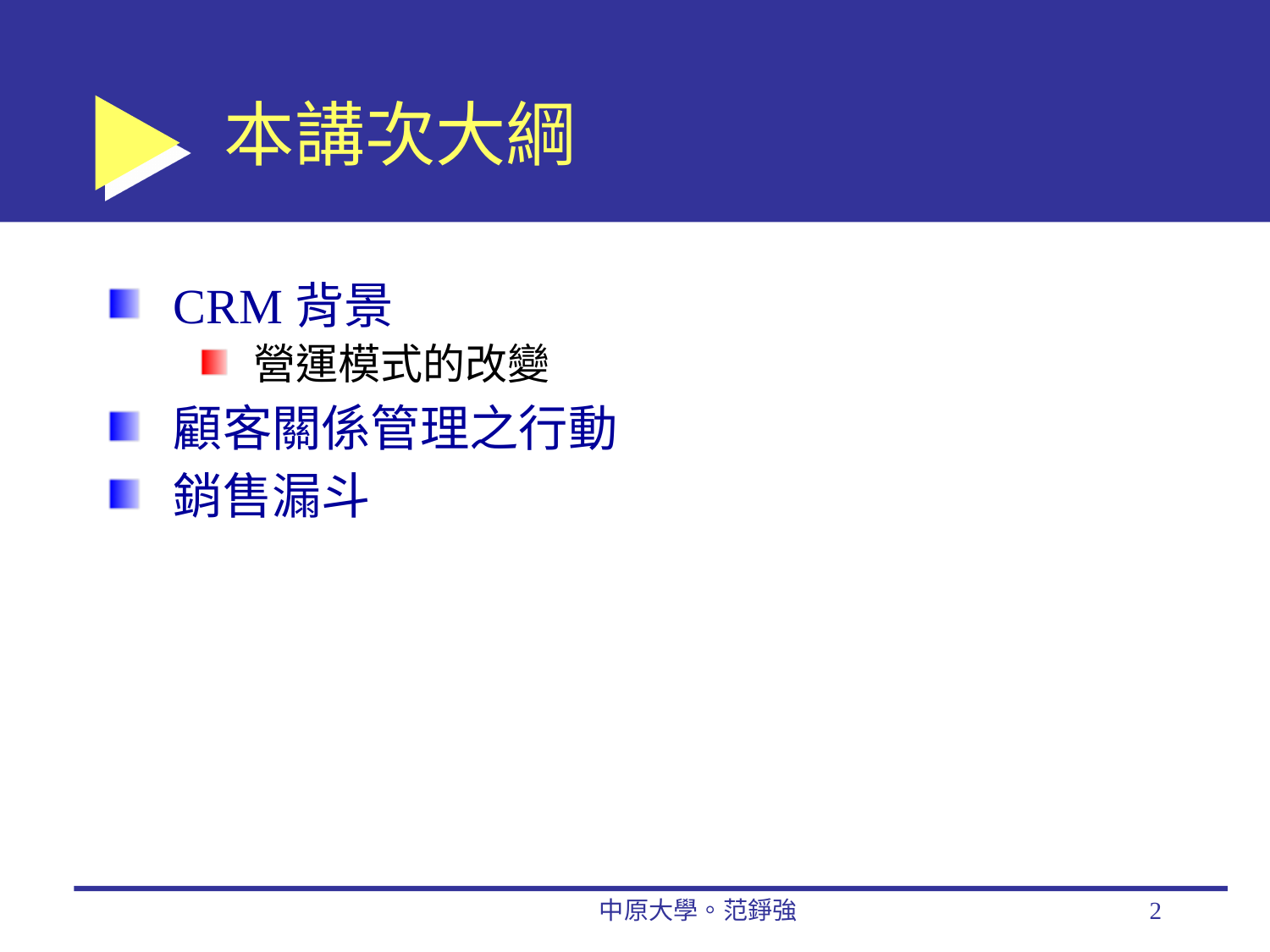

# 本講次大綱
CRM背景
營運模式的改變
顧客關係管理之行動
銷售漏斗
中原大學。范錚強
2